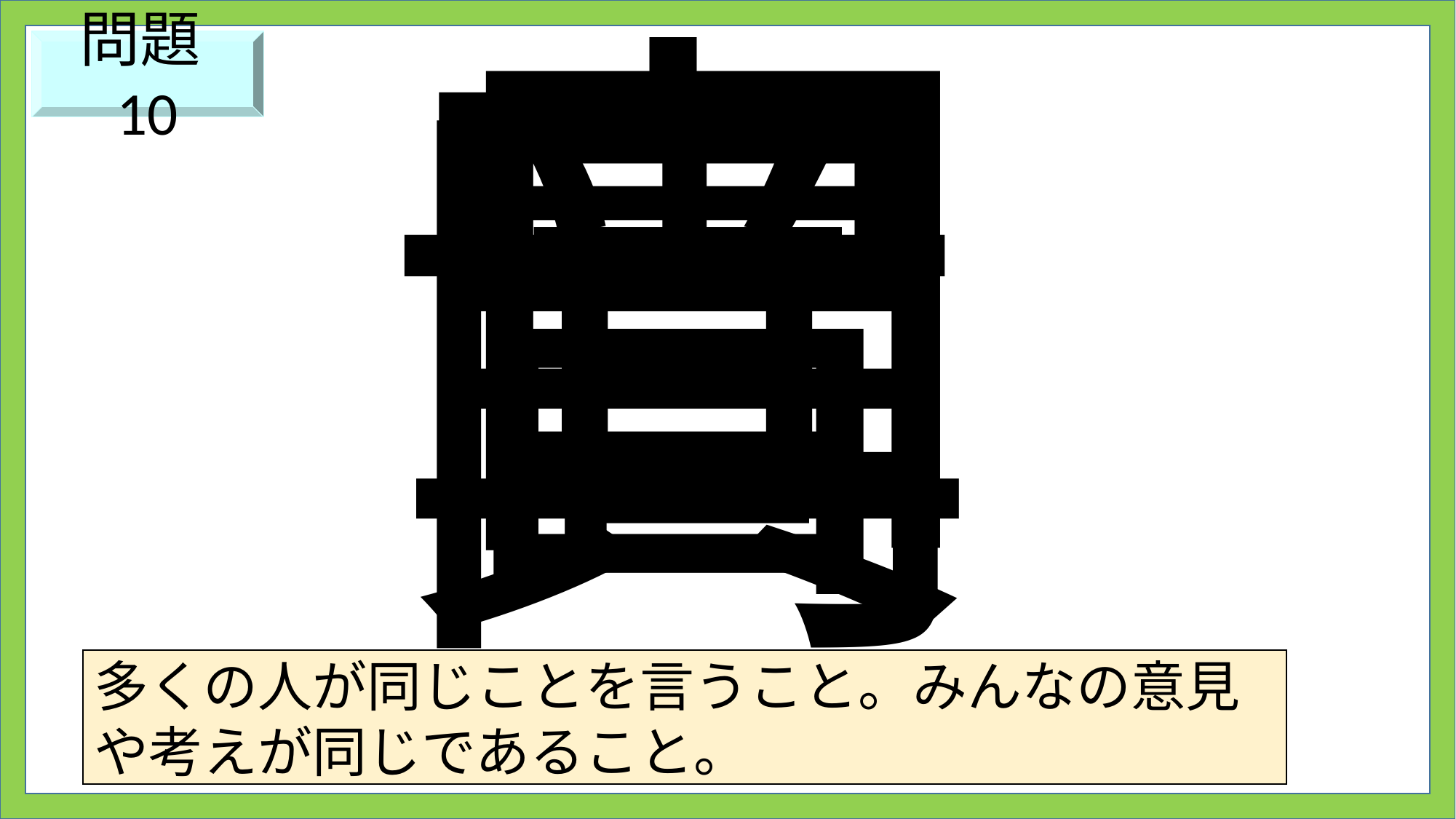

口
音
異
同
問題10
多くの人が同じことを言うこと。みんなの意見や考えが同じであること。